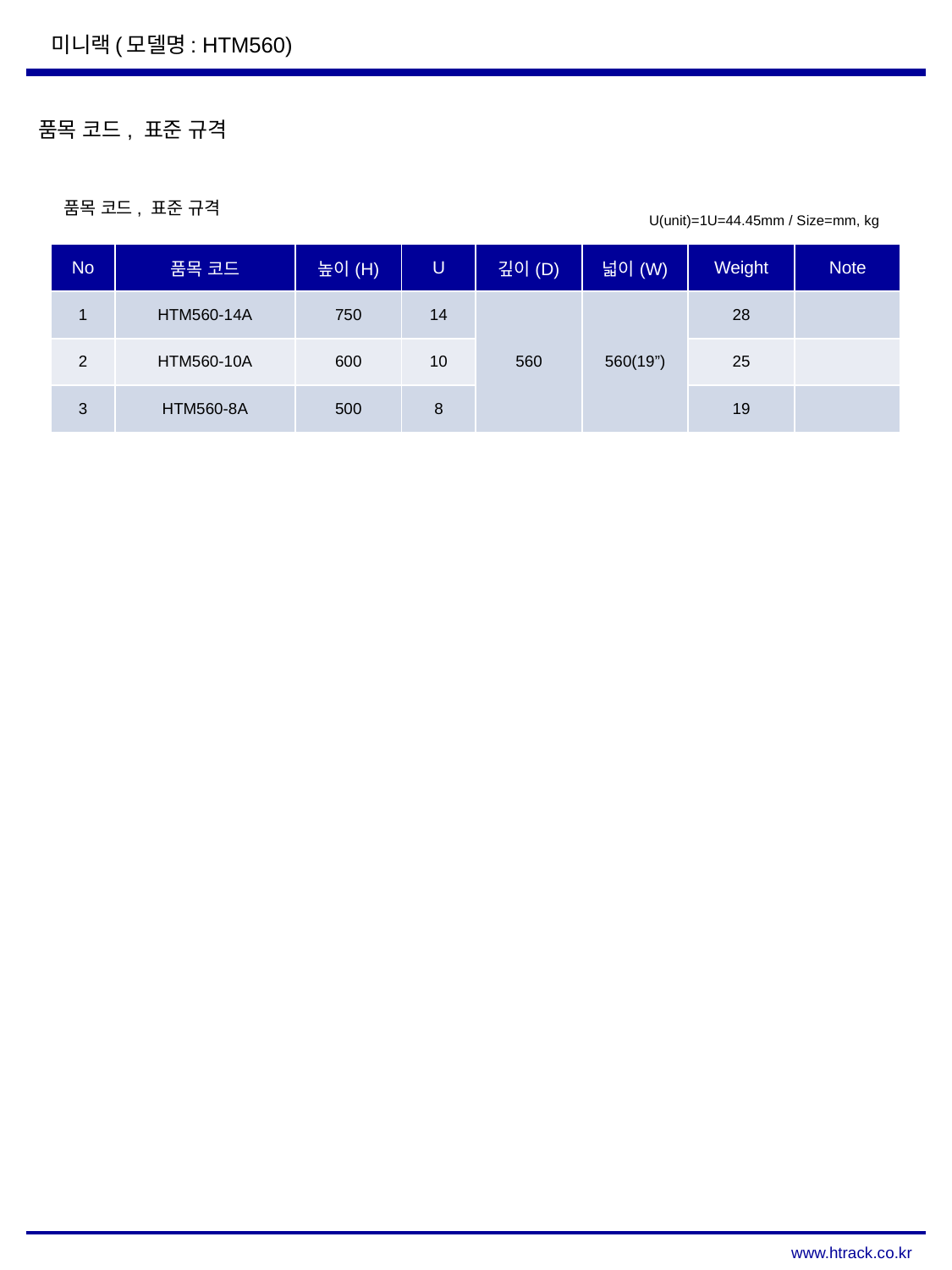

미니랙(모델명: HTM560)
품목 코드, 표준 규격
품목 코드, 표준 규격
U(unit)=1U=44.45mm / Size=mm, kg
| No | 품목 코드 | 높이(H) | U | 깊이(D) | 넓이(W) | Weight | Note |
| --- | --- | --- | --- | --- | --- | --- | --- |
| 1 | HTM560-14A | 750 | 14 | 560 | 560(19”) | 28 |  |
| 2 | HTM560-10A | 600 | 10 |  |  | 25 |  |
| 3 | HTM560-8A | 500 | 8 |  |  | 19 |  |
www.htrack.co.kr